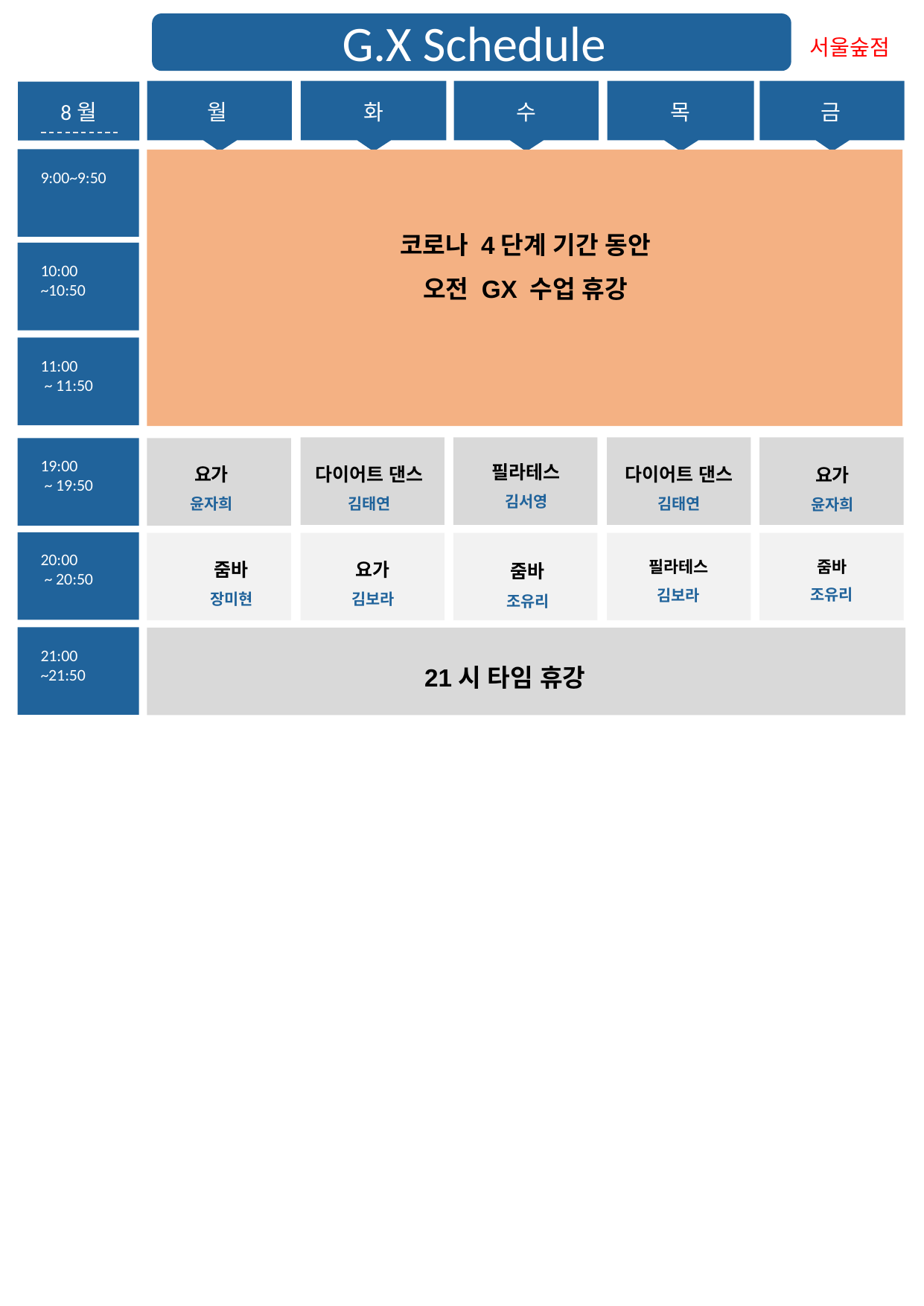

G.X Schedule

서울숲점

8월
월
화
수
목
금

9:00~9:50
코로나 4단계 기간 동안
오전 GX 수업 휴강

10:00 ~10:50

11:00
 ~ 11:50

필라테스
김서영
요가
윤자희
다이어트 댄스
김태연
다이어트 댄스
김태연
요가
윤자희
19:00
 ~ 19:50

줌바
장미현
줌바
조유리
요가
김보라
필라테스
김보라
줌바
조유리
20:00
 ~ 20:50

21:00
~21:50
21시 타임 휴강